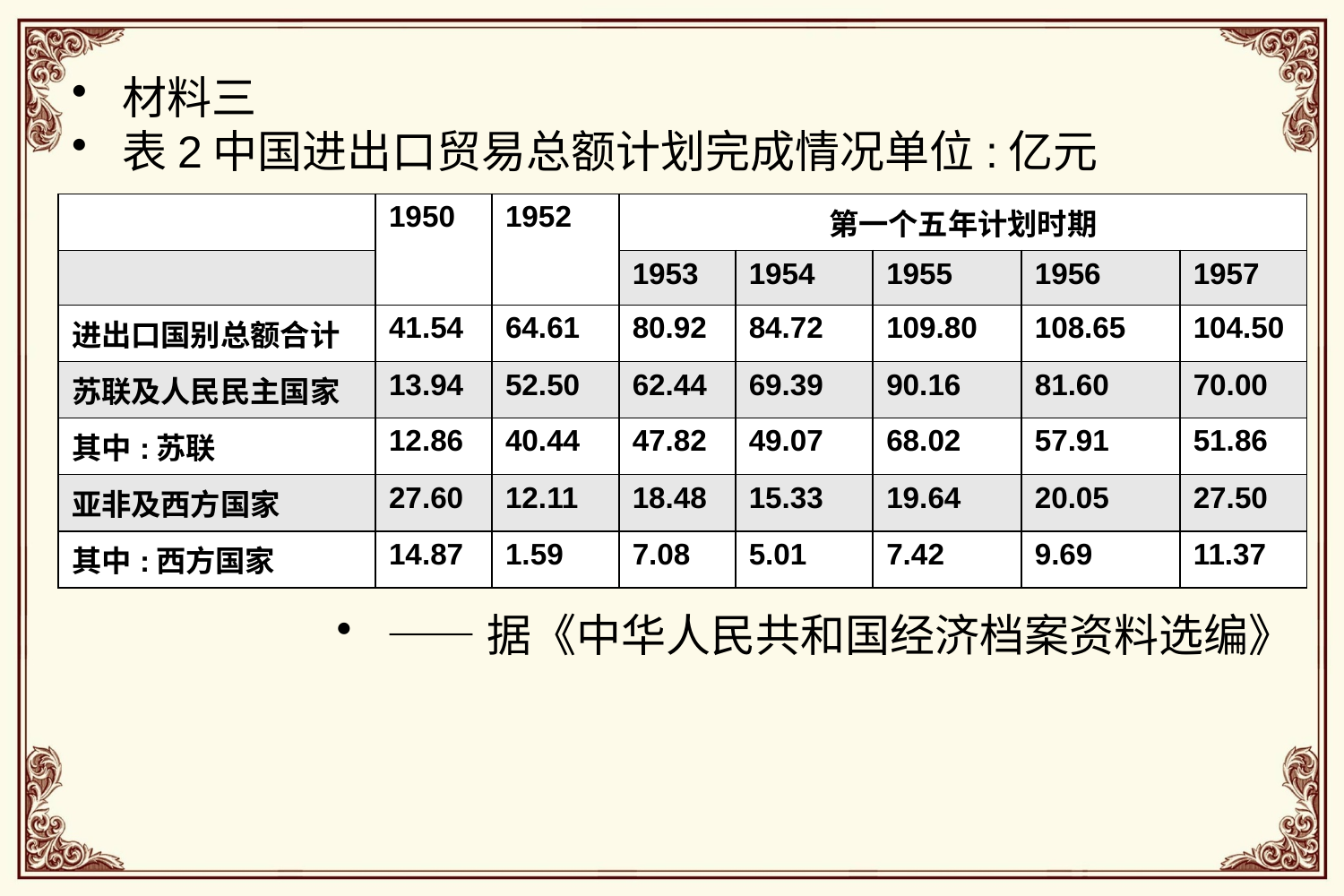

材料三
表2中国进出口贸易总额计划完成情况单位:亿元

——据《中华人民共和国经济档案资料选编》
|  | 1950 | 1952 | 第一个五年计划时期 |  |  |  |  |
| --- | --- | --- | --- | --- | --- | --- | --- |
|  |  |  | 1953 | 1954 | 1955 | 1956 | 1957 |
| 进出口国别总额合计 | 41.54 | 64.61 | 80.92 | 84.72 | 109.80 | 108.65 | 104.50 |
| 苏联及人民民主国家 | 13.94 | 52.50 | 62.44 | 69.39 | 90.16 | 81.60 | 70.00 |
| 其中:苏联 | 12.86 | 40.44 | 47.82 | 49.07 | 68.02 | 57.91 | 51.86 |
| 亚非及西方国家 | 27.60 | 12.11 | 18.48 | 15.33 | 19.64 | 20.05 | 27.50 |
| 其中:西方国家 | 14.87 | 1.59 | 7.08 | 5.01 | 7.42 | 9.69 | 11.37 |